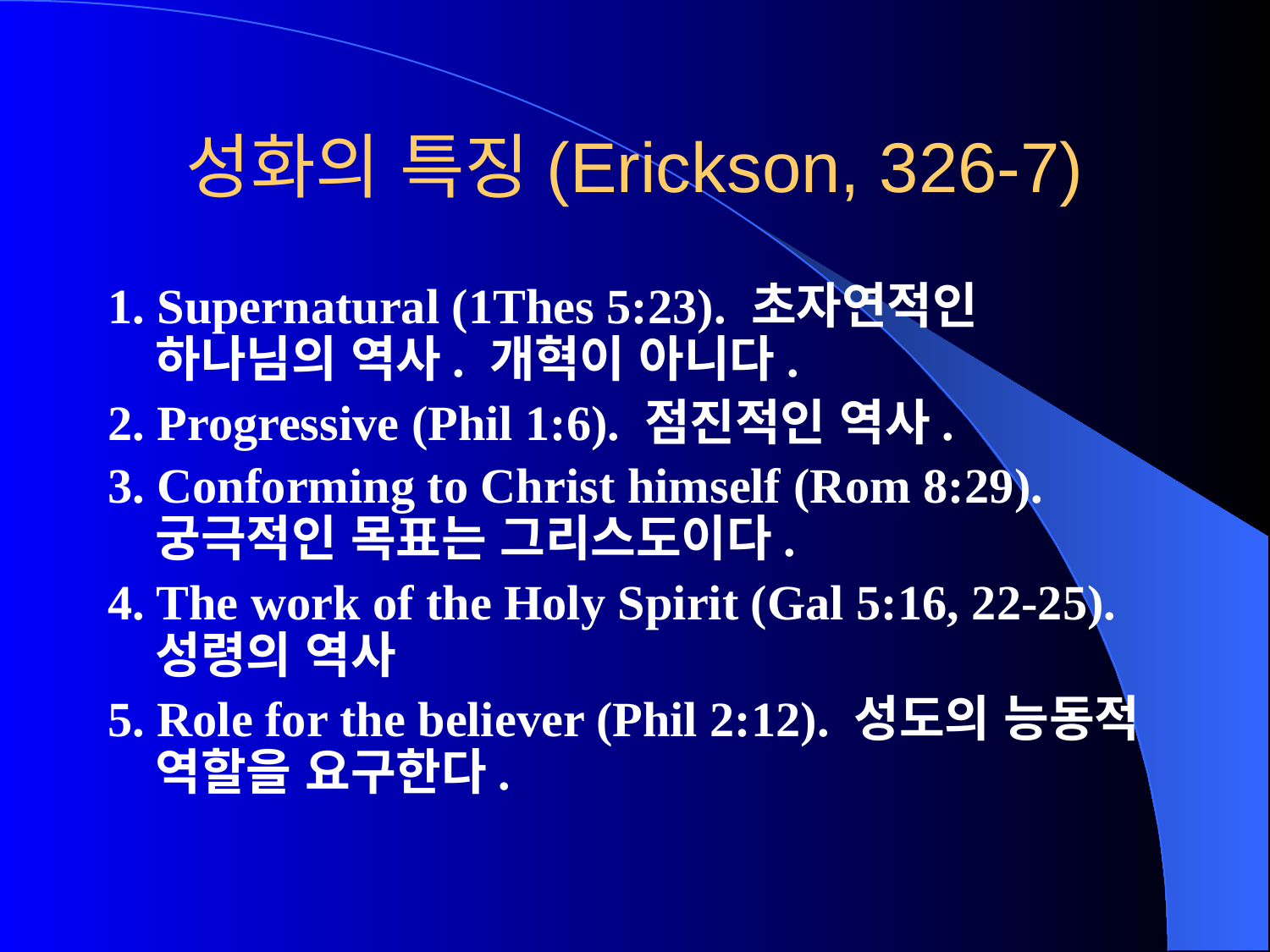

# 성화의 특징(Erickson, 326-7)
1. Supernatural (1Thes 5:23). 초자연적인 하나님의 역사. 개혁이 아니다.
2. Progressive (Phil 1:6). 점진적인 역사.
3. Conforming to Christ himself (Rom 8:29). 궁극적인 목표는 그리스도이다.
4. The work of the Holy Spirit (Gal 5:16, 22-25). 성령의 역사
5. Role for the believer (Phil 2:12). 성도의 능동적 역할을 요구한다.